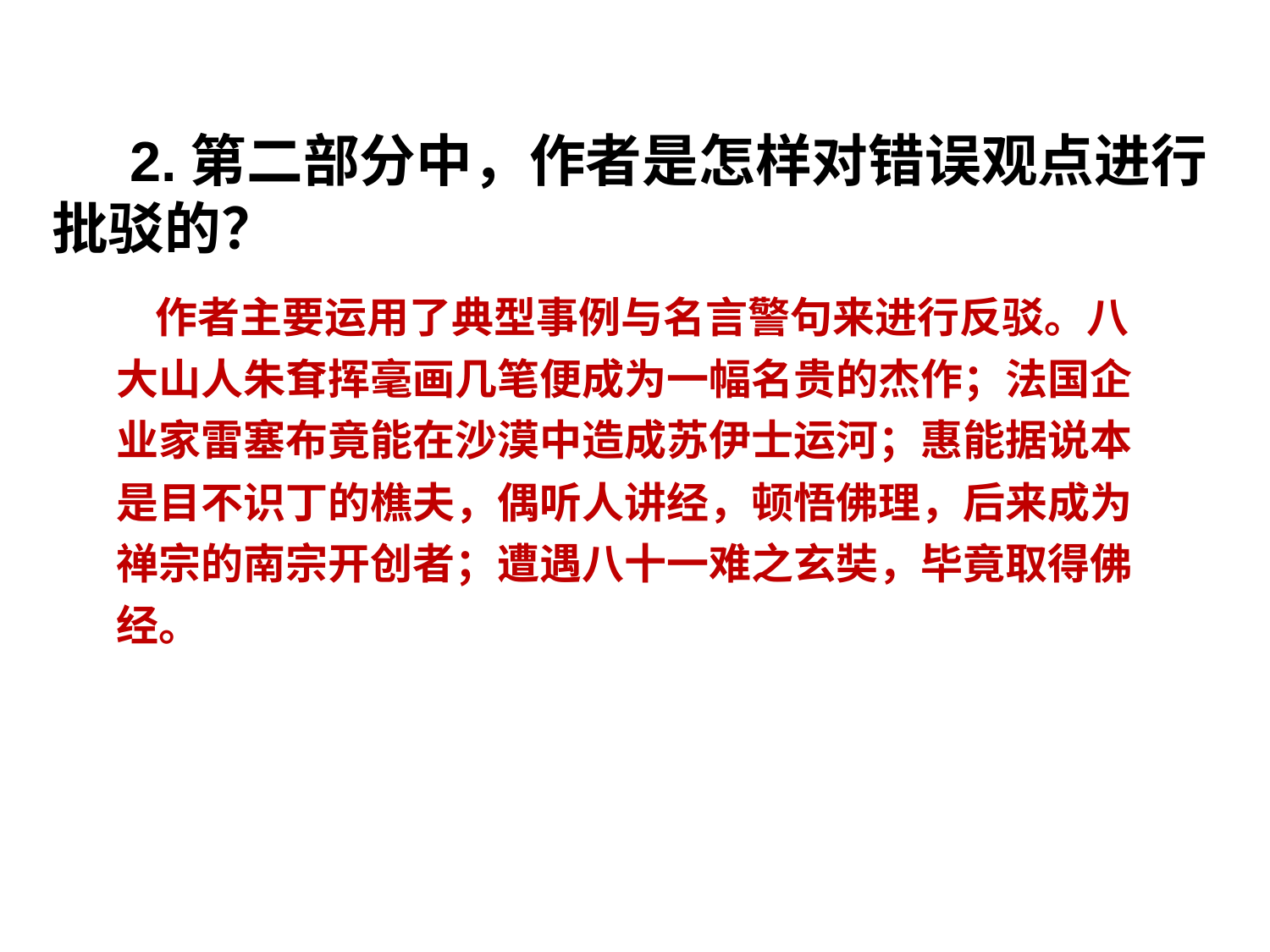

2.第二部分中，作者是怎样对错误观点进行批驳的？
   作者主要运用了典型事例与名言警句来进行反驳。八大山人朱耷挥毫画几笔便成为一幅名贵的杰作；法国企业家雷塞布竟能在沙漠中造成苏伊士运河；惠能据说本是目不识丁的樵夫，偶听人讲经，顿悟佛理，后来成为禅宗的南宗开创者；遭遇八十一难之玄奘，毕竟取得佛经。